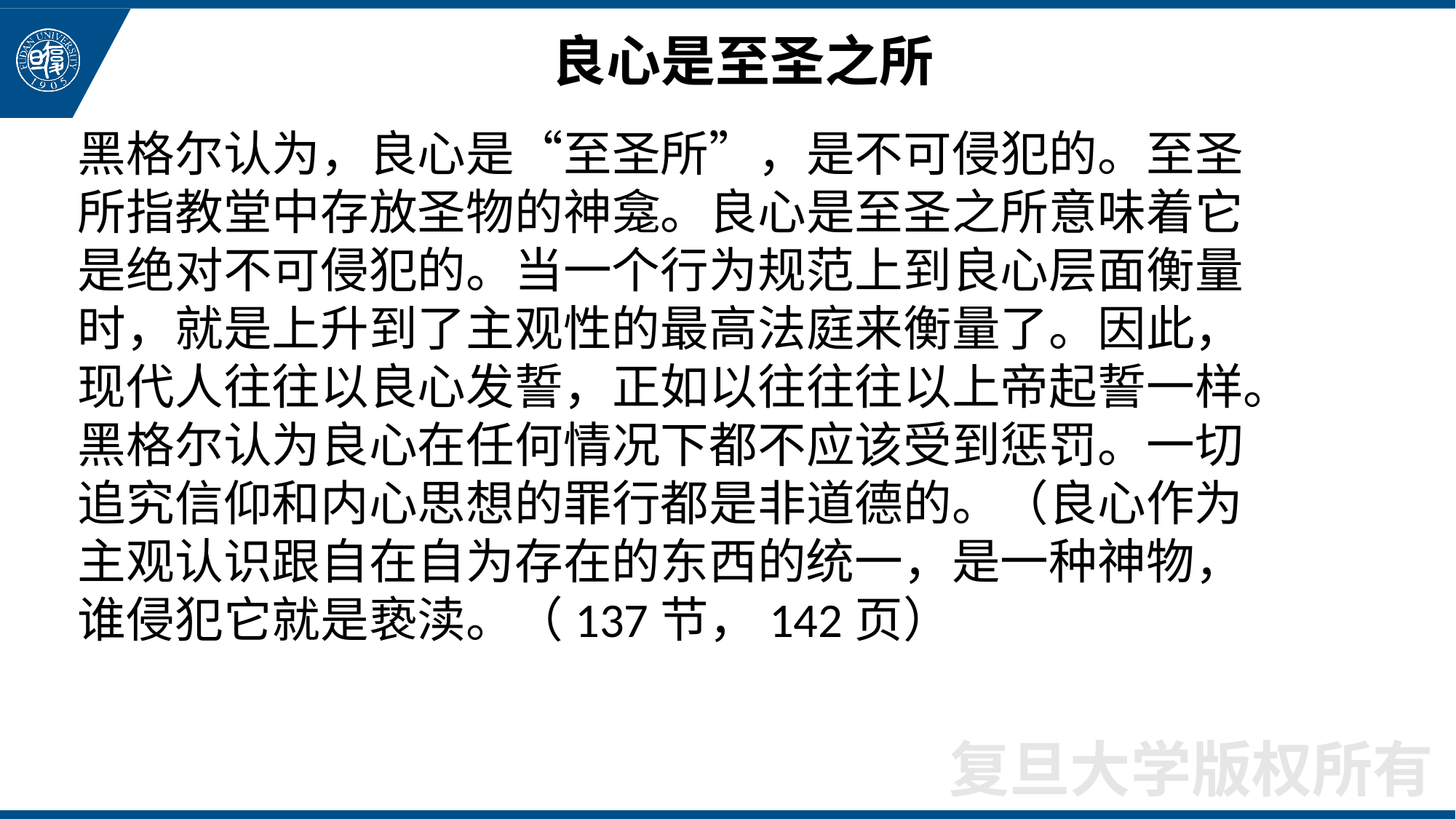

# 良心是至圣之所
黑格尔认为，良心是“至圣所”，是不可侵犯的。至圣所指教堂中存放圣物的神龛。良心是至圣之所意味着它是绝对不可侵犯的。当一个行为规范上到良心层面衡量时，就是上升到了主观性的最高法庭来衡量了。因此，现代人往往以良心发誓，正如以往往往以上帝起誓一样。
黑格尔认为良心在任何情况下都不应该受到惩罚。一切追究信仰和内心思想的罪行都是非道德的。（良心作为主观认识跟自在自为存在的东西的统一，是一种神物，谁侵犯它就是亵渎。（137节，142页）